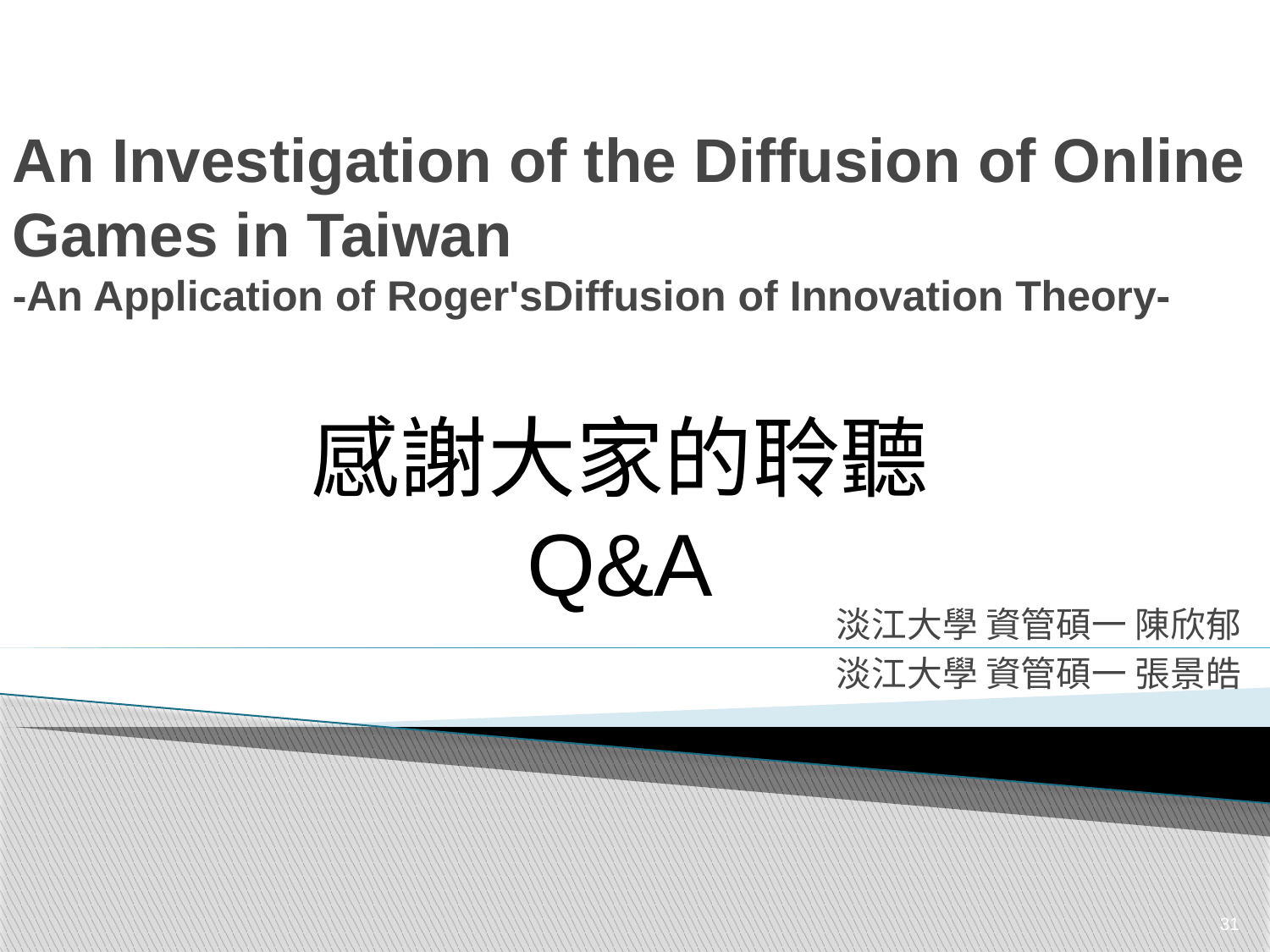

# An Investigation of the Diffusion of Online Games in Taiwan -An Application of Roger'sDiffusion of Innovation Theory-
感謝大家的聆聽
Q&A
淡江大學 資管碩一 陳欣郁
淡江大學 資管碩一 張景皓
31